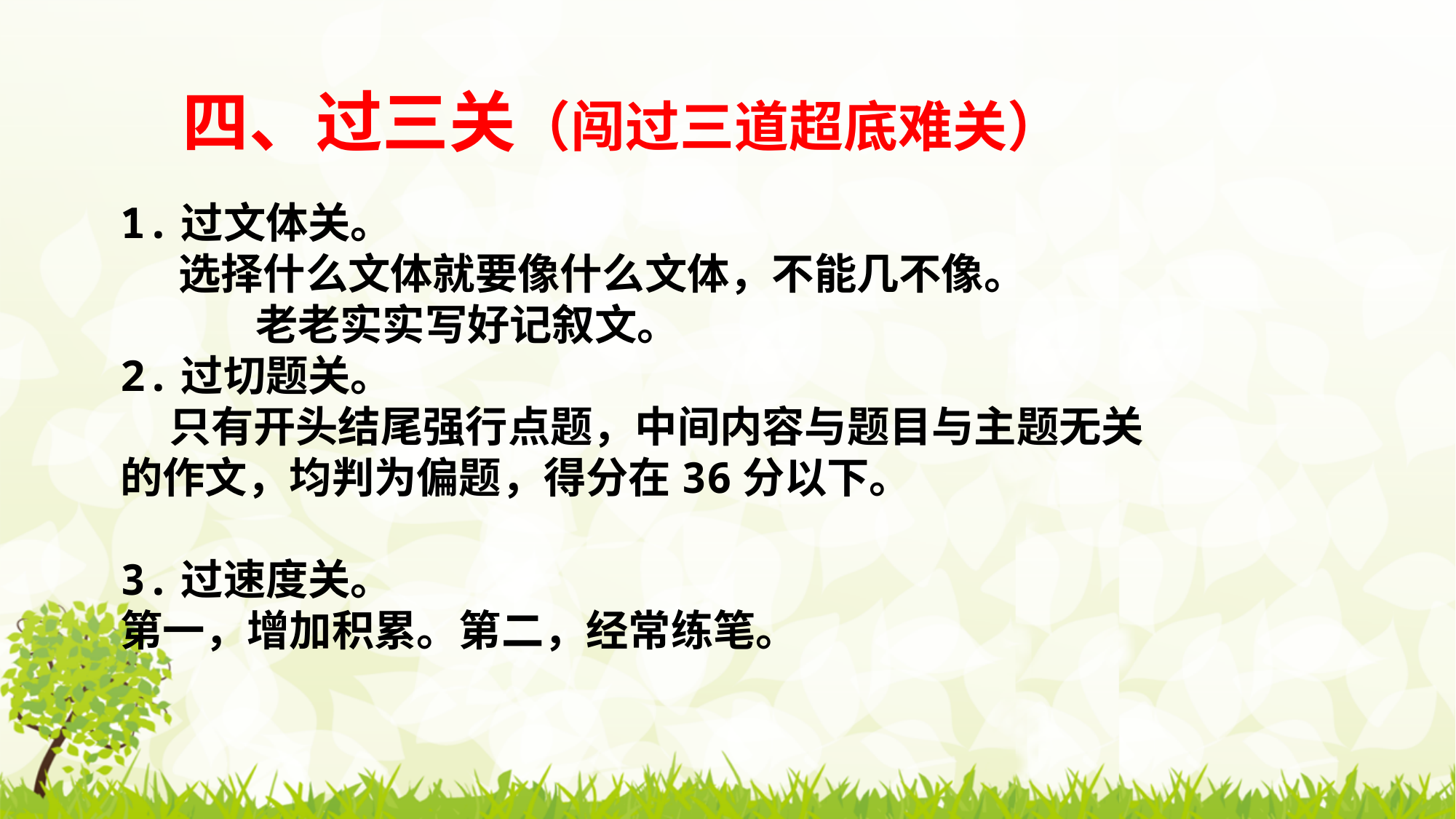

四、过三关（闯过三道超底难关）
1.过文体关。
     选择什么文体就要像什么文体，不能几不像。
             老老实实写好记叙文。
2.过切题关。
    只有开头结尾强行点题，中间内容与题目与主题无关
的作文，均判为偏题，得分在36分以下。

3.过速度关。
第一，增加积累。第二，经常练笔。